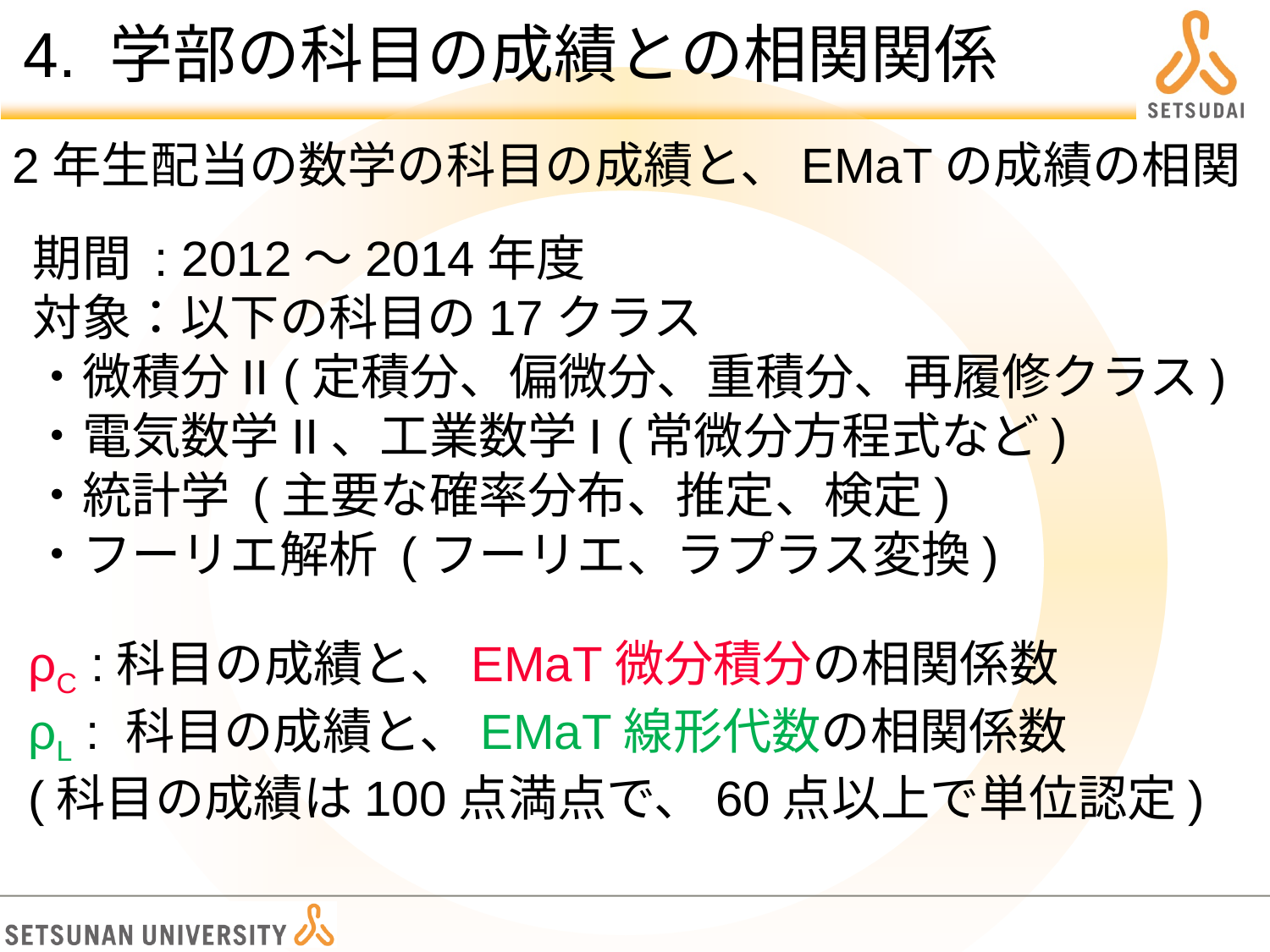

# 4. 学部の科目の成績との相関関係
2年生配当の数学の科目の成績と、EMaTの成績の相関
期間 : 2012～2014年度
対象：以下の科目の17クラス
・微積分II (定積分、偏微分、重積分、再履修クラス)
・電気数学II、工業数学I (常微分方程式など)
・統計学 (主要な確率分布、推定、検定)
・フーリエ解析 (フーリエ、ラプラス変換)
ρC :科目の成績と、EMaT微分積分の相関係数
ρL : 科目の成績と、EMaT線形代数の相関係数
(科目の成績は100点満点で、60点以上で単位認定)